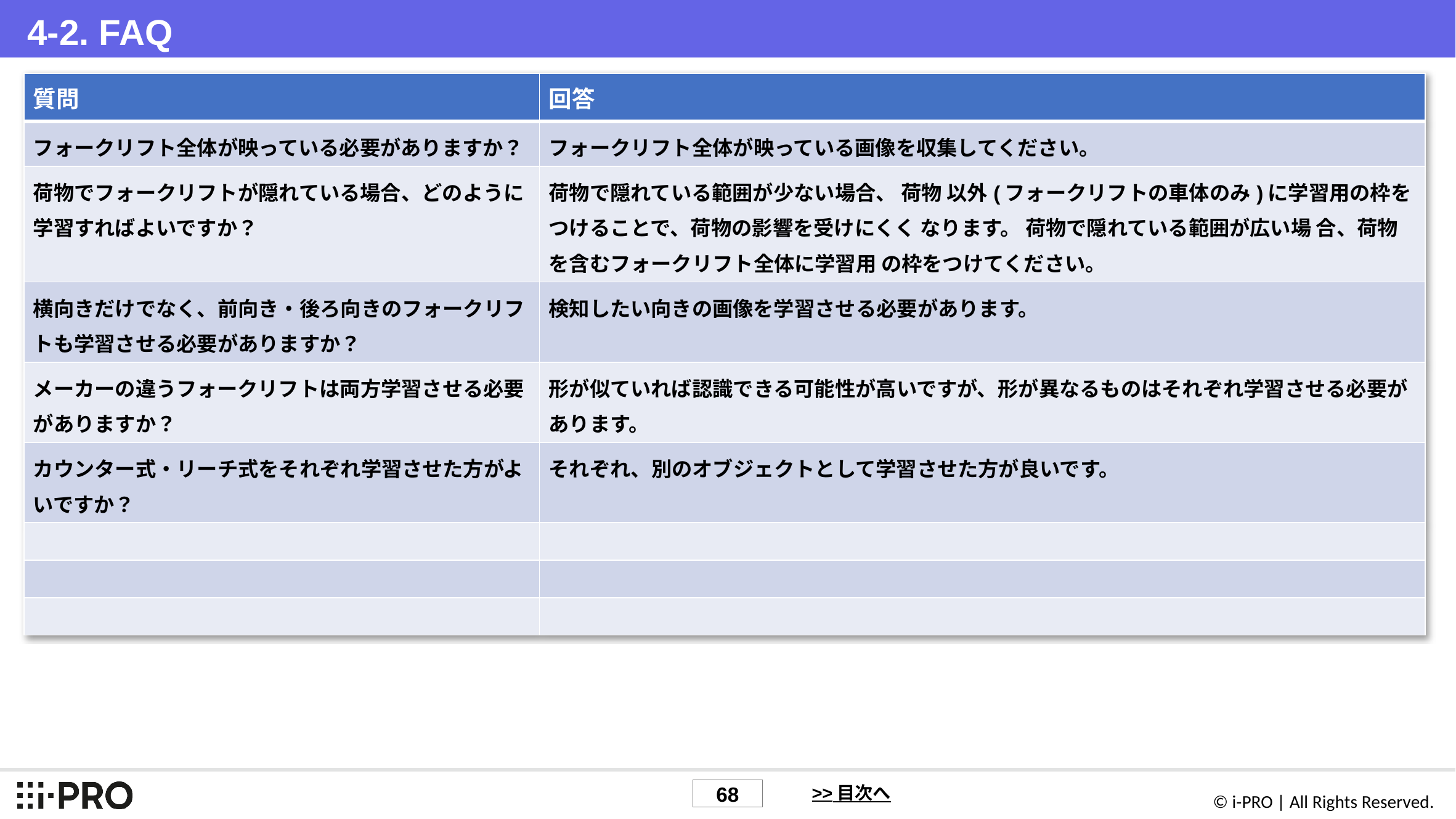

# 4-2. FAQ
| 質問 | 回答 |
| --- | --- |
| フォークリフト全体が映っている必要がありますか？ | フォークリフト全体が映っている画像を収集してください。 |
| 荷物でフォークリフトが隠れている場合、どのように学習すればよいですか？ | 荷物で隠れている範囲が少ない場合、 荷物 以外(フォークリフトの車体のみ)に学習用の枠をつけることで、荷物の影響を受けにくく なります。 荷物で隠れている範囲が広い場 合、荷物を含むフォークリフト全体に学習用 の枠をつけてください。 |
| 横向きだけでなく、前向き・後ろ向きのフォークリフトも学習させる必要がありますか？ | 検知したい向きの画像を学習させる必要があります。 |
| メーカーの違うフォークリフトは両方学習させる必要がありますか？ | 形が似ていれば認識できる可能性が高いですが、形が異なるものはそれぞれ学習させる必要があります。 |
| カウンター式・リーチ式をそれぞれ学習させた方がよいですか？ | それぞれ、別のオブジェクトとして学習させた方が良いです。 |
|  |  |
|  |  |
|  |  |
>> 目次へ